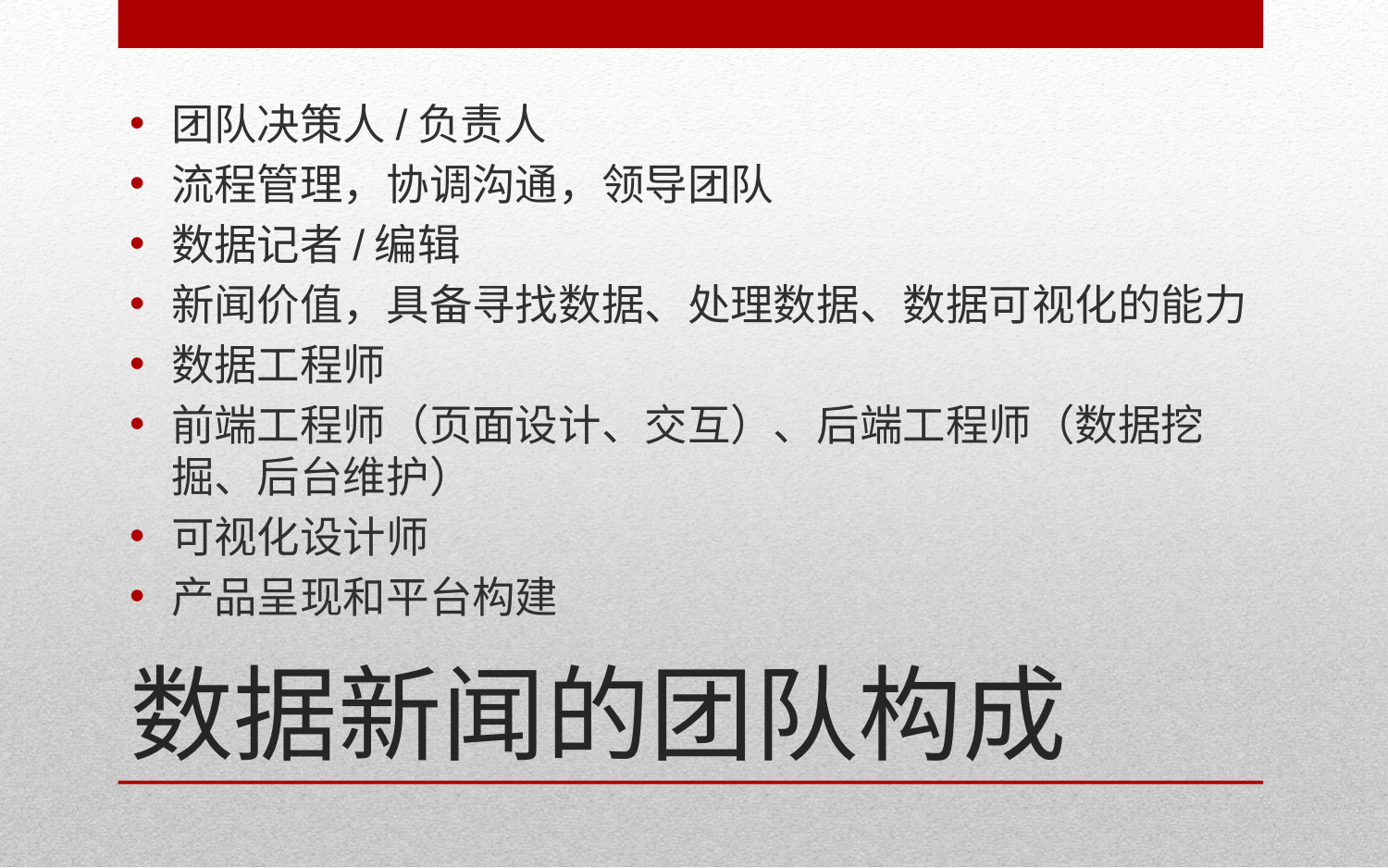

团队决策人/负责人
流程管理，协调沟通，领导团队
数据记者/编辑
新闻价值，具备寻找数据、处理数据、数据可视化的能力
数据工程师
前端工程师（页面设计、交互）、后端工程师（数据挖掘、后台维护）
可视化设计师
产品呈现和平台构建
# 数据新闻的团队构成